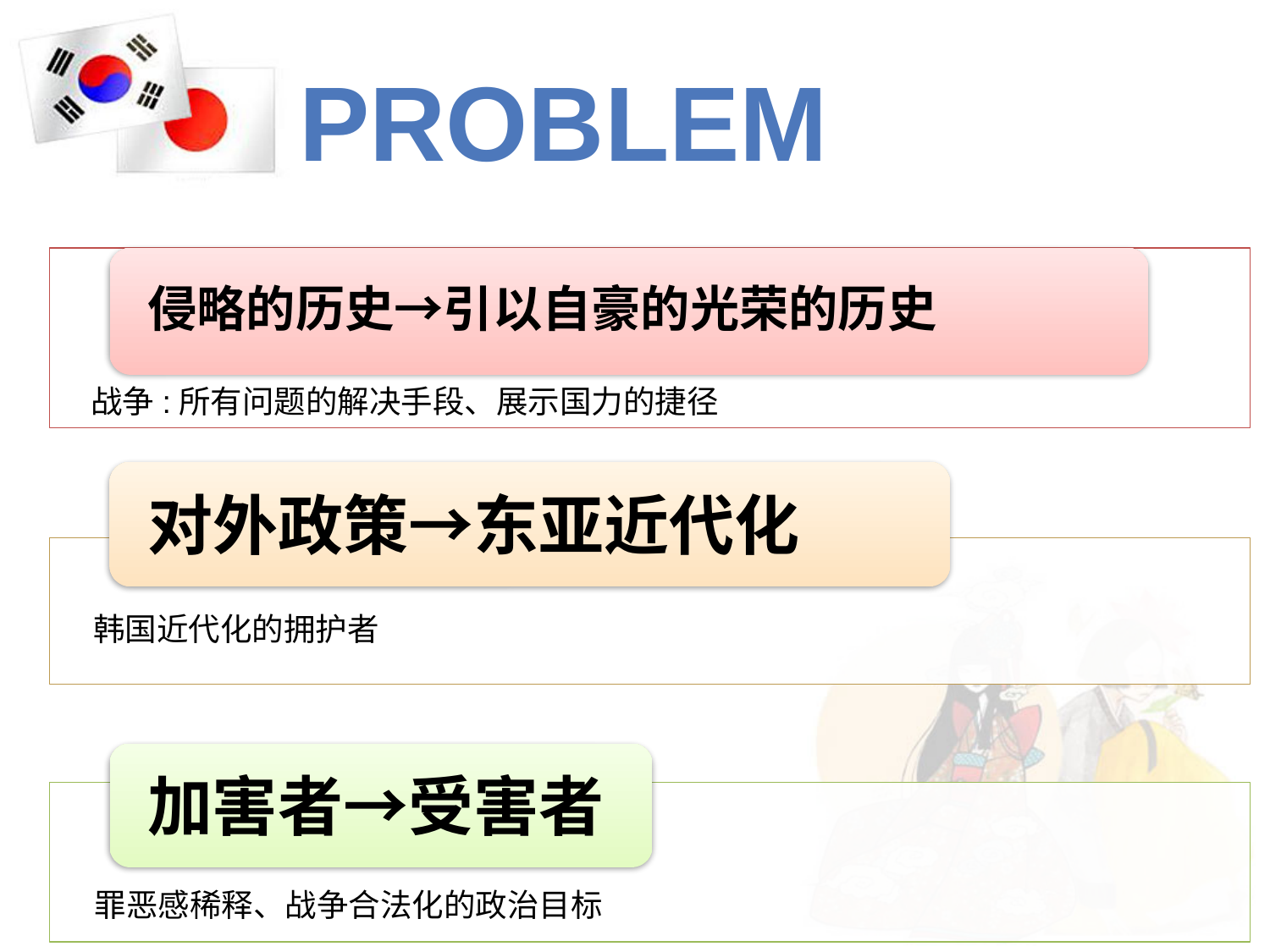

# problem
侵略的历史→引以自豪的光荣的历史

对外政策→东亚近代化

加害者→受害者

战争:所有问题的解决手段、展示国力的捷径
韩国近代化的拥护者

罪恶感稀释、战争合法化的政治目标